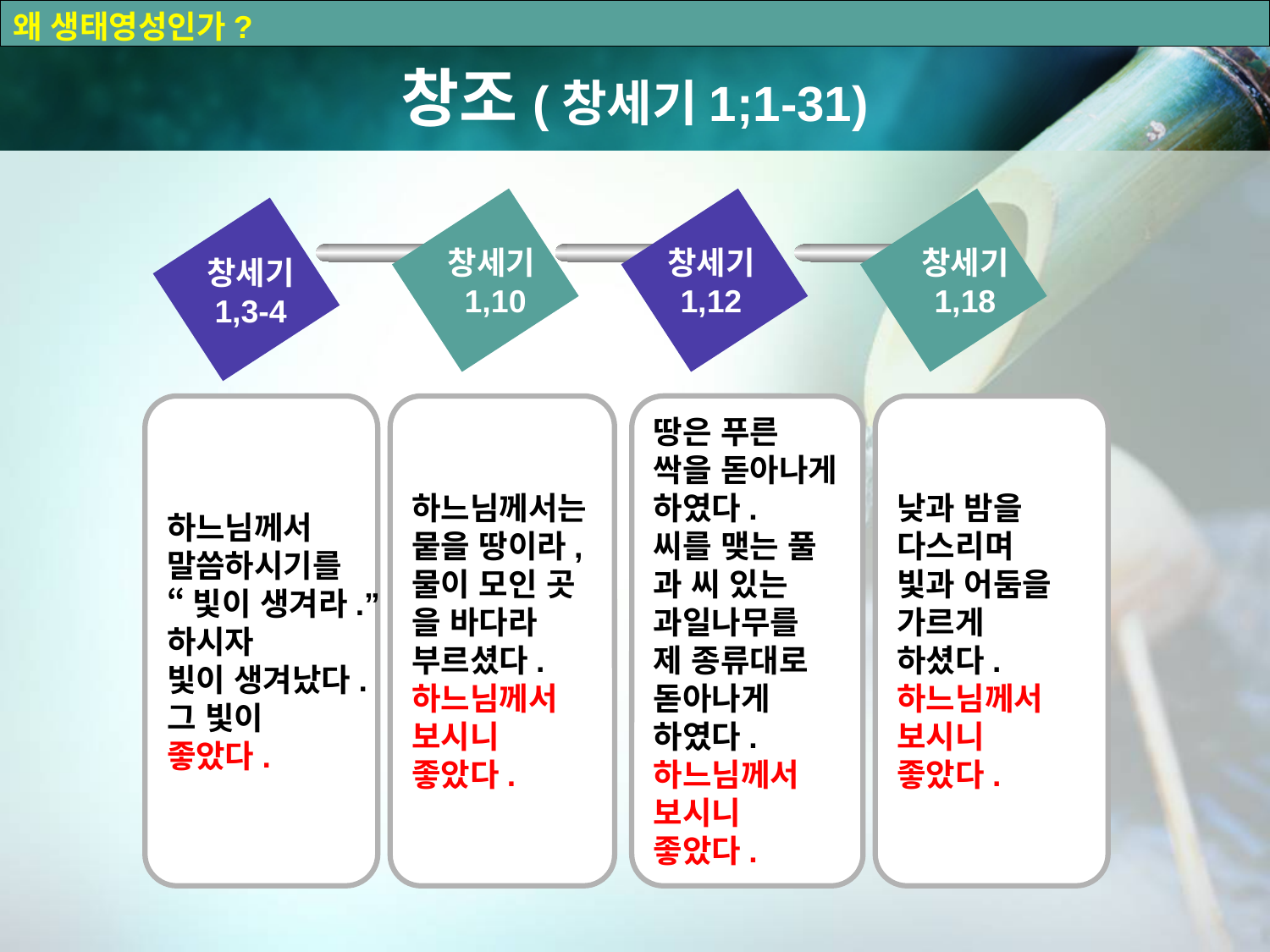

왜 생태영성인가?
# 창조(창세기1;1-31)

창세기1,10
창세기
1,12
창세기
1,18
창세기
1,3-4
하느님께서
말씀하시기를
“빛이 생겨라.”
하시자
빛이 생겨났다.
그 빛이
좋았다.
하느님께서는
뭍을 땅이라,
물이 모인 곳
을 바다라
부르셨다.
하느님께서
보시니
좋았다.
땅은 푸른
싹을 돋아나게
하였다.
씨를 맺는 풀
과 씨 있는
과일나무를
제 종류대로
돋아나게
하였다.
하느님께서
보시니
좋았다.
낮과 밤을
다스리며
빛과 어둠을
가르게
하셨다.
하느님께서
보시니
좋았다.